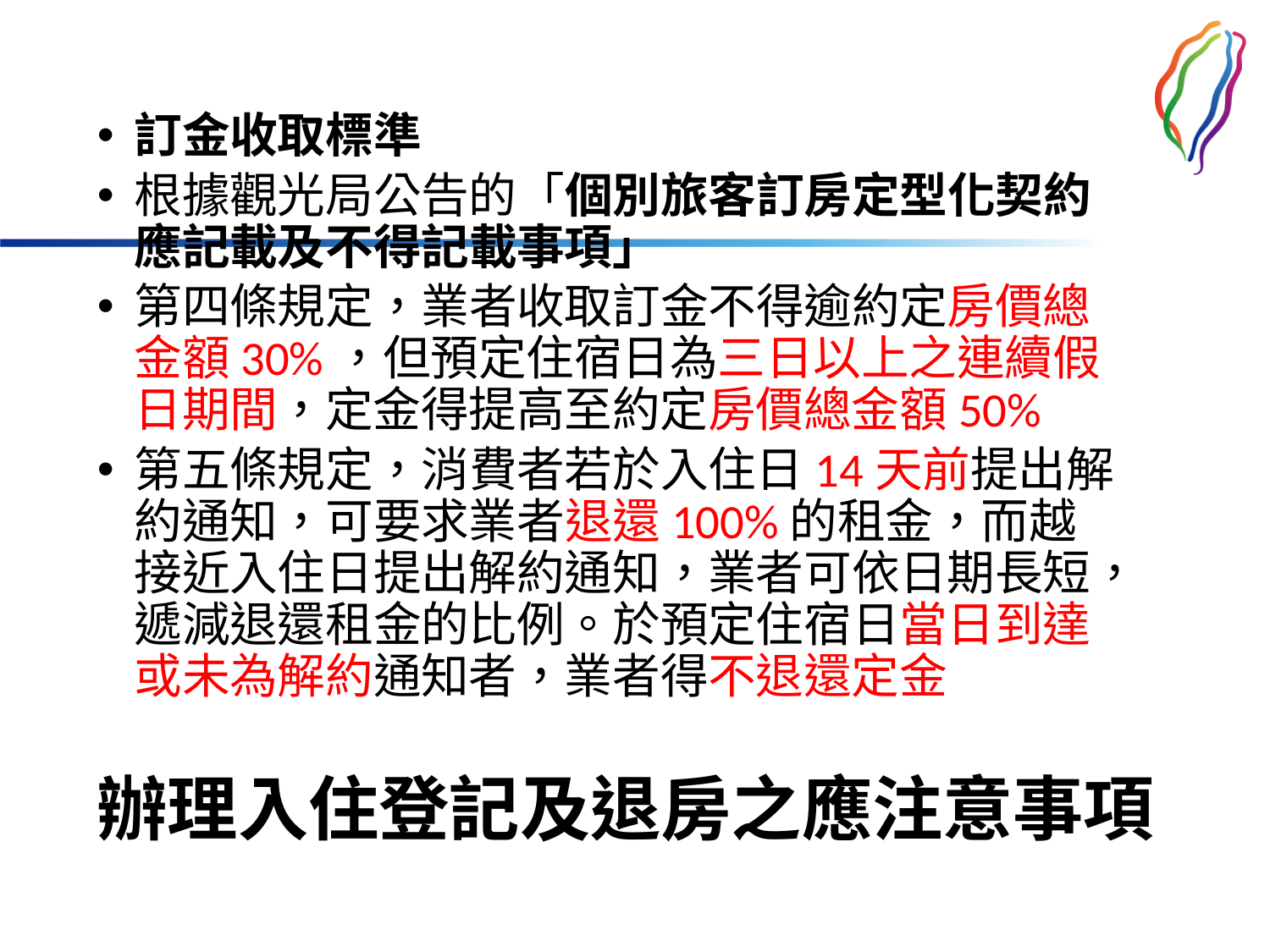

訂金收取標準
根據觀光局公告的「個別旅客訂房定型化契約應記載及不得記載事項」
第四條規定，業者收取訂金不得逾約定房價總金額30%，但預定住宿日為三日以上之連續假日期間，定金得提高至約定房價總金額50%
第五條規定，消費者若於入住日14天前提出解約通知，可要求業者退還100%的租金，而越接近入住日提出解約通知，業者可依日期長短，遞減退還租金的比例。於預定住宿日當日到達或未為解約通知者，業者得不退還定金

# 辦理入住登記及退房之應注意事項